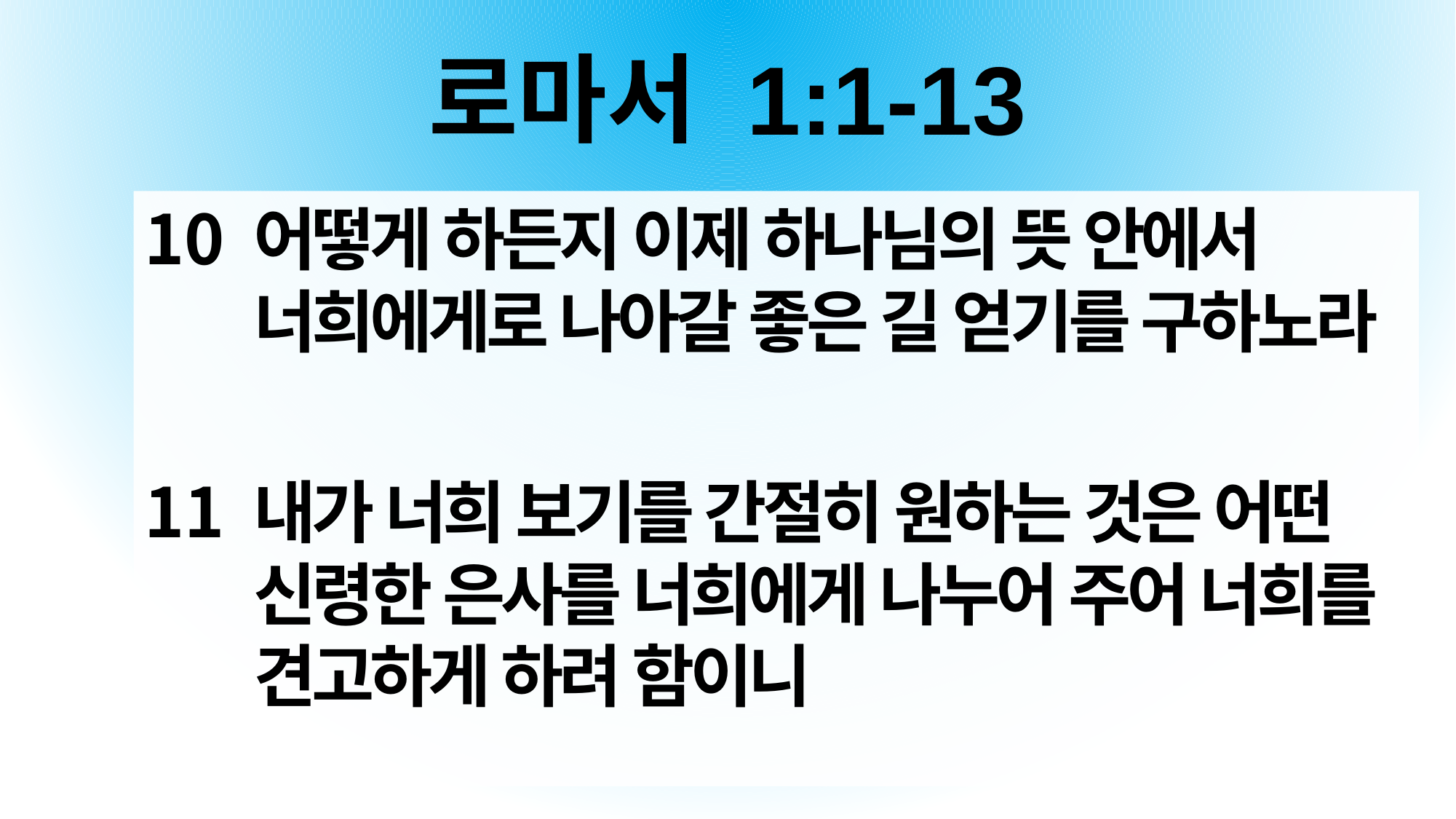

# 로마서 1:1-13
어떻게 하든지 이제 하나님의 뜻 안에서 너희에게로 나아갈 좋은 길 얻기를 구하노라

내가 너희 보기를 간절히 원하는 것은 어떤 신령한 은사를 너희에게 나누어 주어 너희를 견고하게 하려 함이니